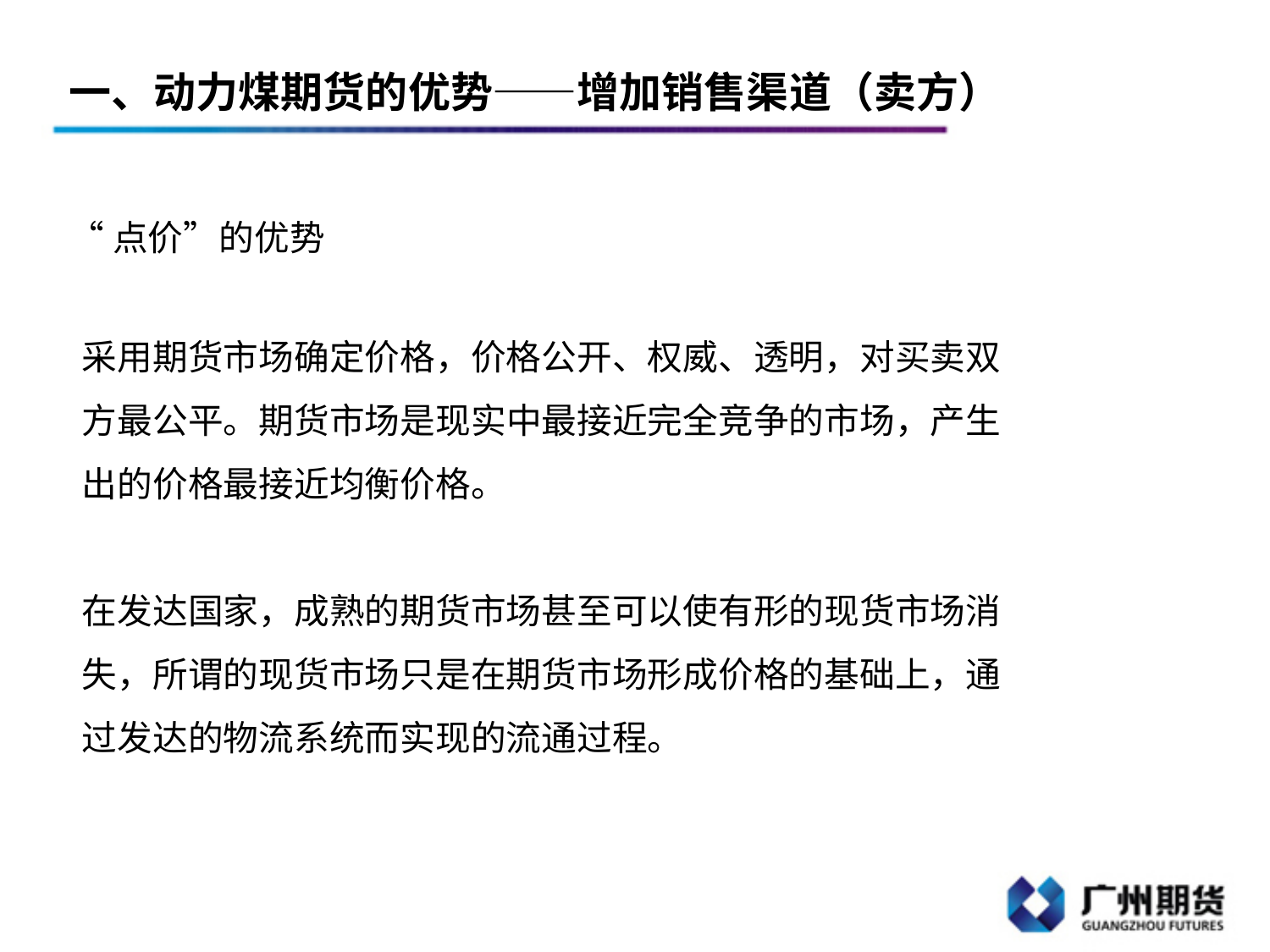

一、动力煤期货的优势——增加销售渠道（卖方）
“点价”的优势
采用期货市场确定价格，价格公开、权威、透明，对买卖双方最公平。期货市场是现实中最接近完全竞争的市场，产生出的价格最接近均衡价格。

在发达国家，成熟的期货市场甚至可以使有形的现货市场消失，所谓的现货市场只是在期货市场形成价格的基础上，通过发达的物流系统而实现的流通过程。